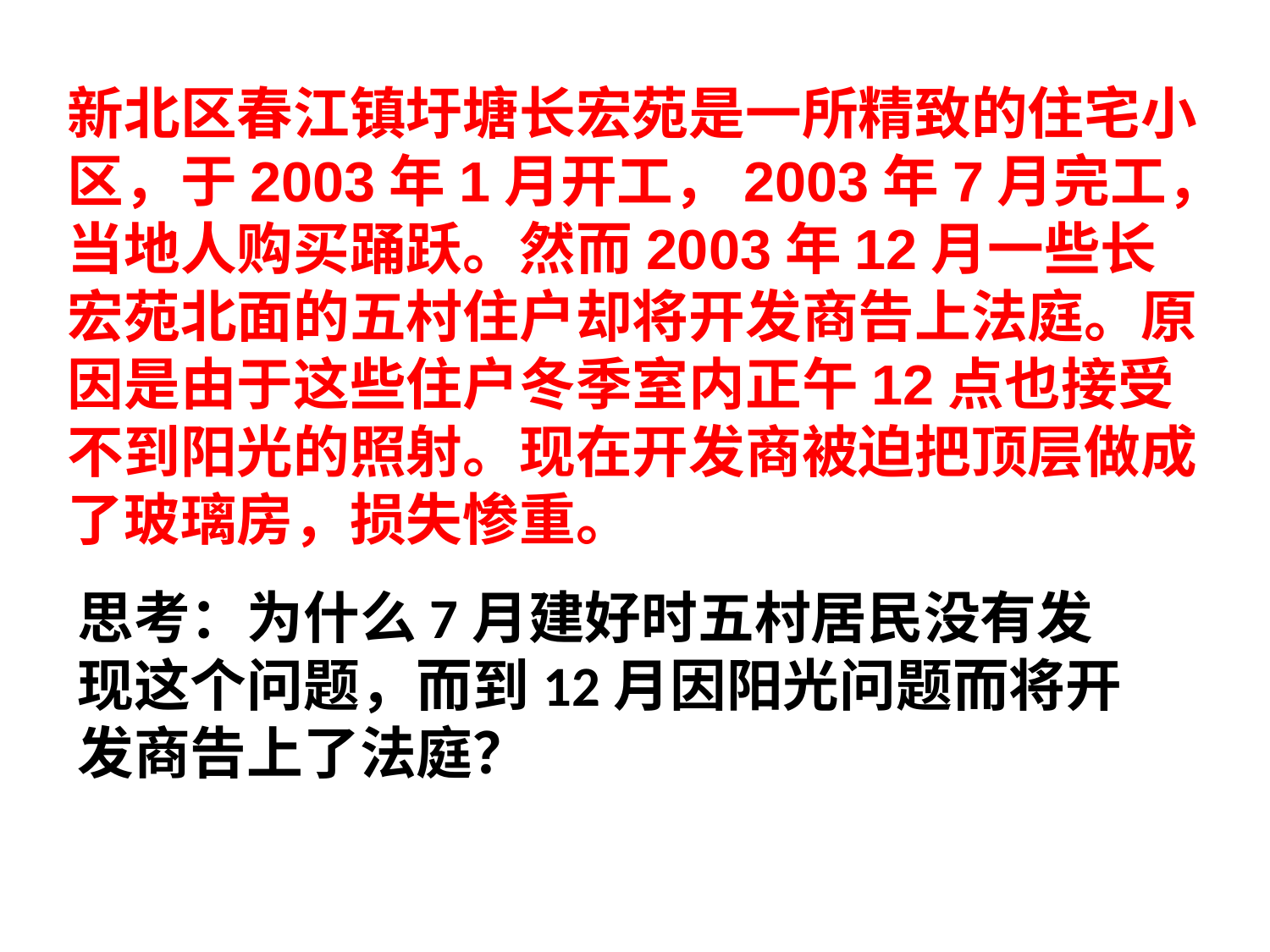

新北区春江镇圩塘长宏苑是一所精致的住宅小区，于2003年1月开工，2003年7月完工，当地人购买踊跃。然而2003年12月一些长宏苑北面的五村住户却将开发商告上法庭。原因是由于这些住户冬季室内正午12点也接受不到阳光的照射。现在开发商被迫把顶层做成了玻璃房，损失惨重。

思考：为什么7月建好时五村居民没有发现这个问题，而到12月因阳光问题而将开发商告上了法庭？